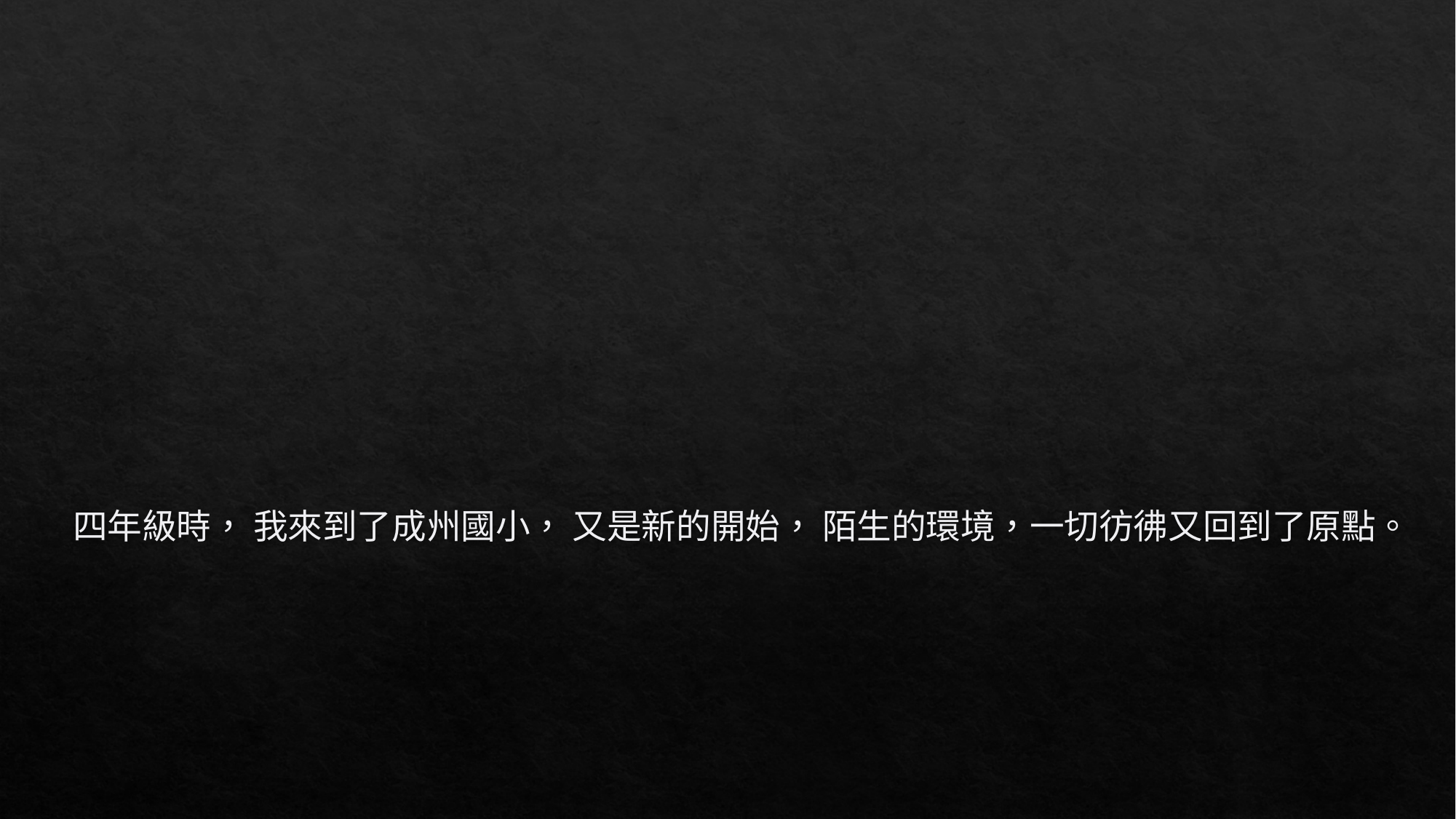

# 四年級時， 我來到了成州國小， 又是新的開始， 陌生的環境，一切彷彿又回到了原點。